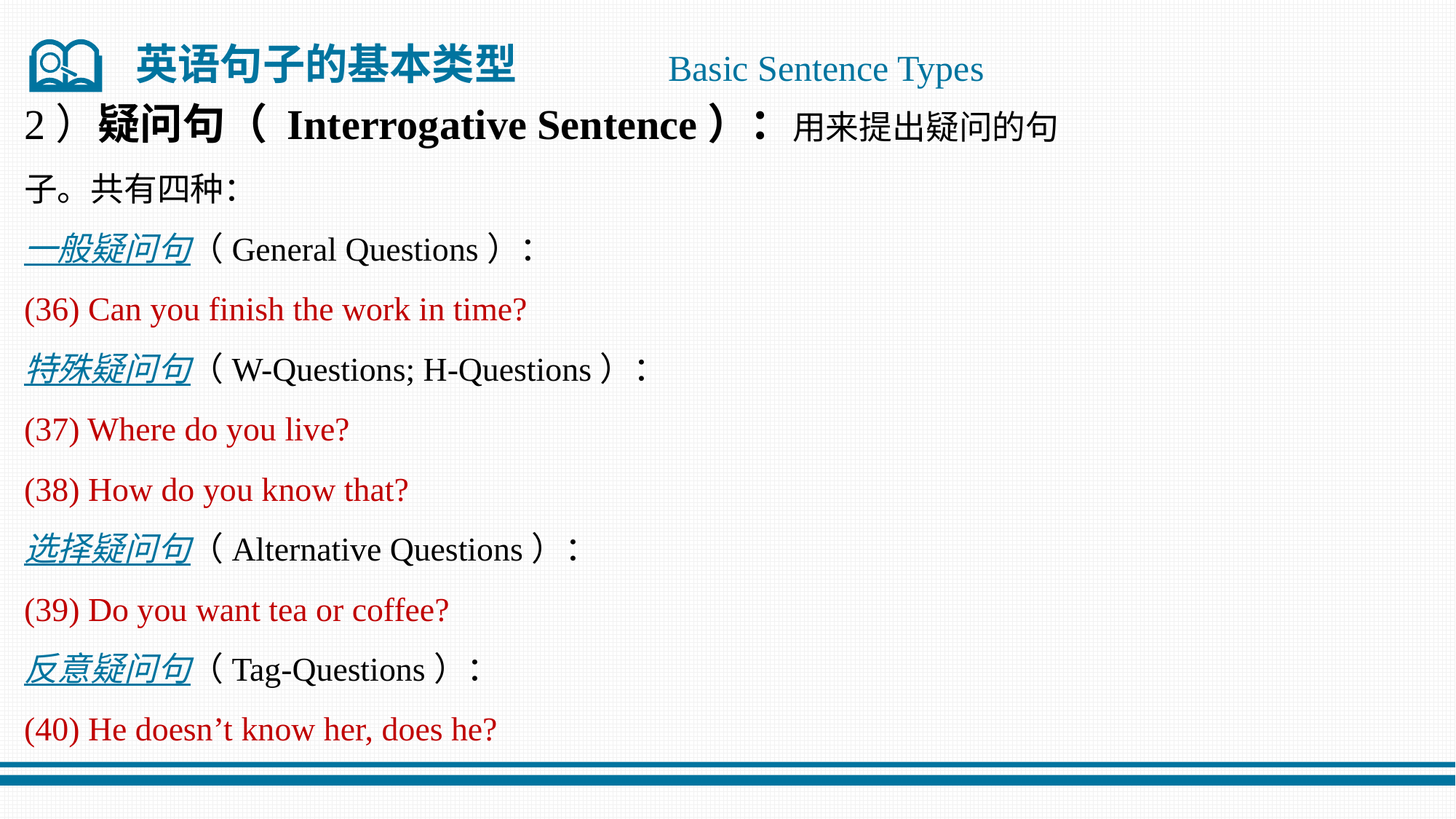

英语句子的基本类型
Basic Sentence Types
2）疑问句（ Interrogative Sentence）：用来提出疑问的句子。共有四种：
一般疑问句（General Questions）：
(36) Can you finish the work in time?
特殊疑问句（W-Questions; H-Questions）：
(37) Where do you live?
(38) How do you know that?
选择疑问句（Alternative Questions）：
(39) Do you want tea or coffee?
反意疑问句（Tag-Questions）：
(40) He doesn’t know her, does he?